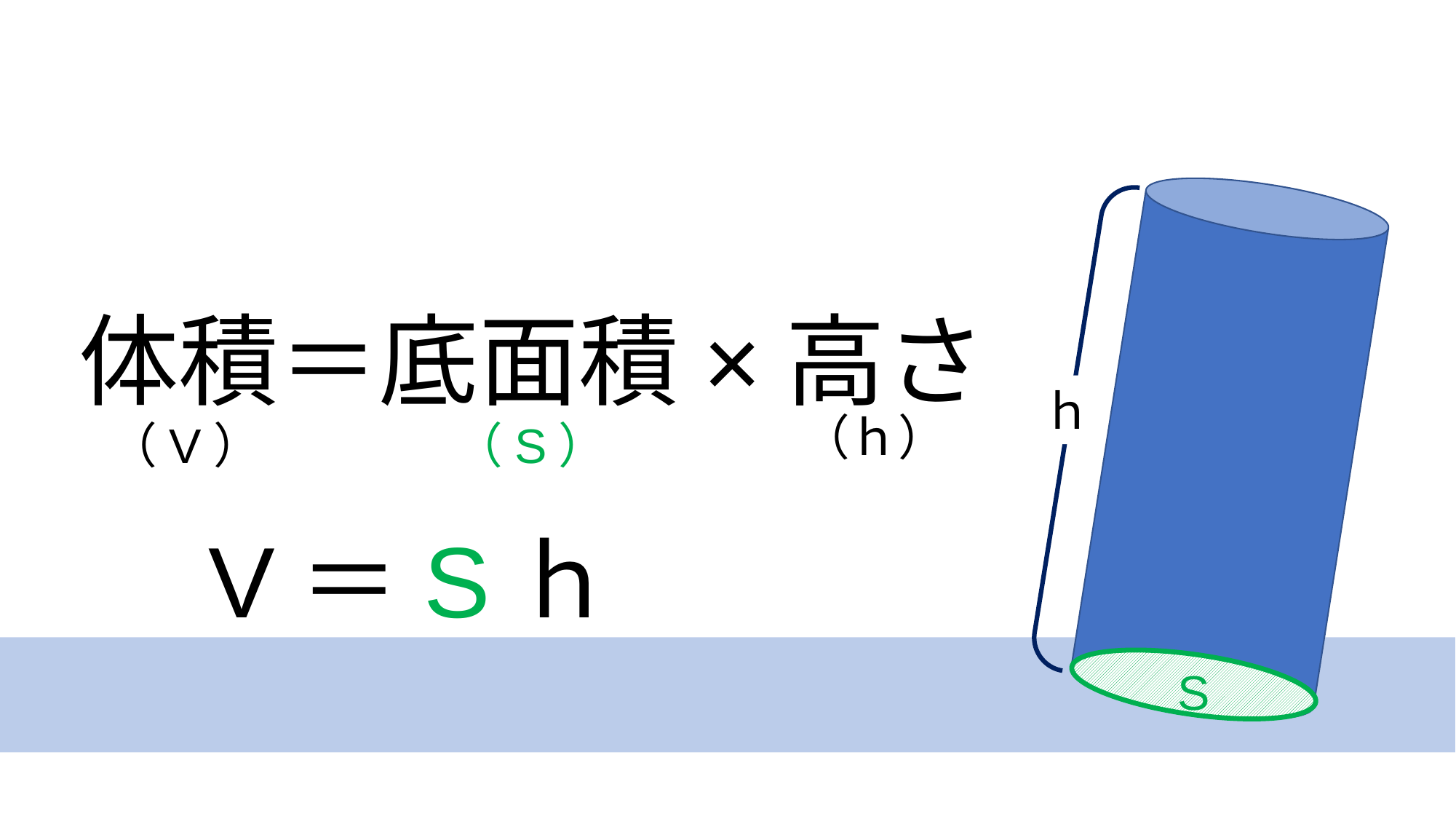

体積＝底面積×高さ
ｈ
（ｈ）
（V）
（S）
V＝Sｈ

S